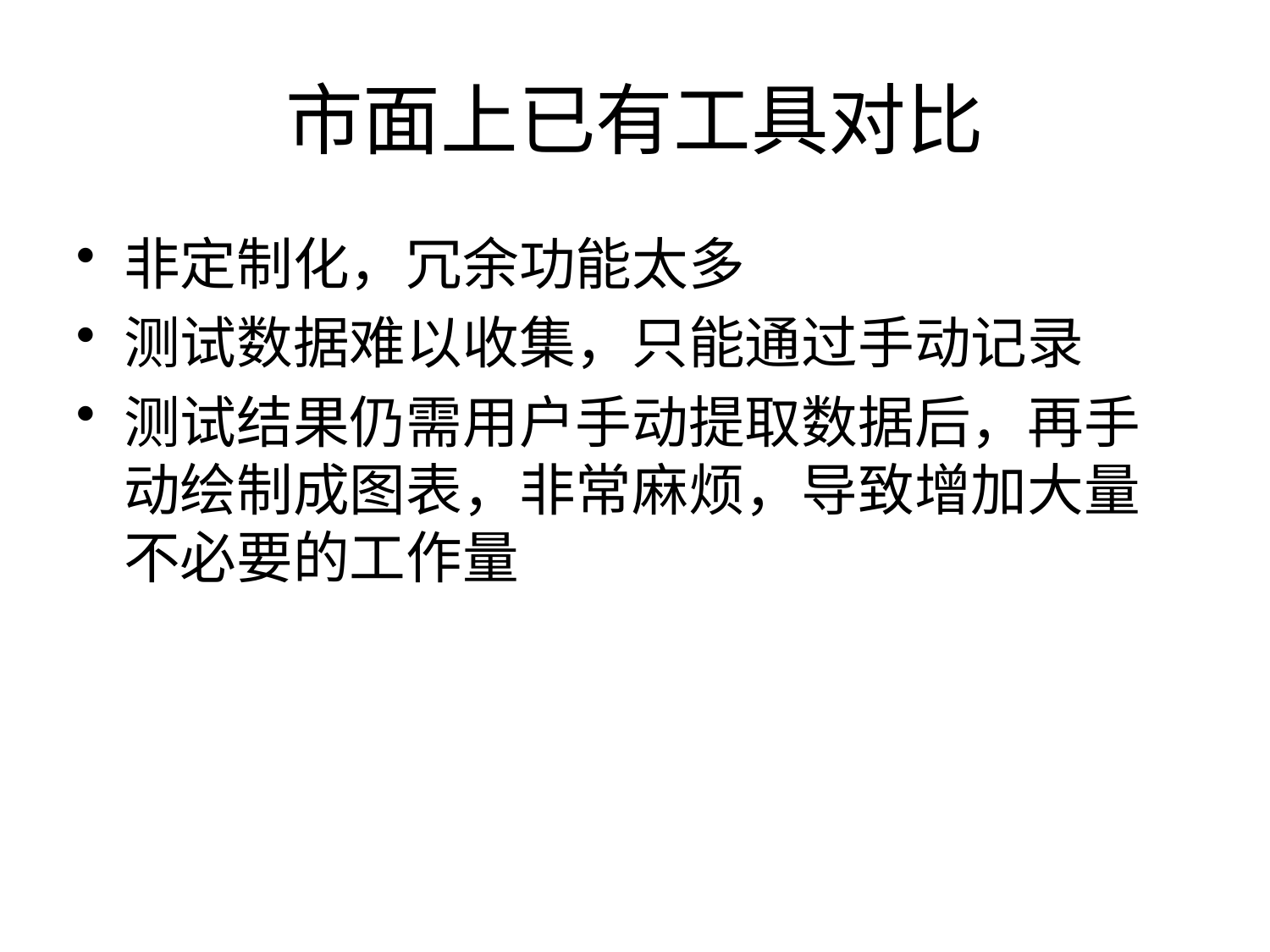

# 市面上已有工具对比
非定制化，冗余功能太多
测试数据难以收集，只能通过手动记录
测试结果仍需用户手动提取数据后，再手动绘制成图表，非常麻烦，导致增加大量不必要的工作量